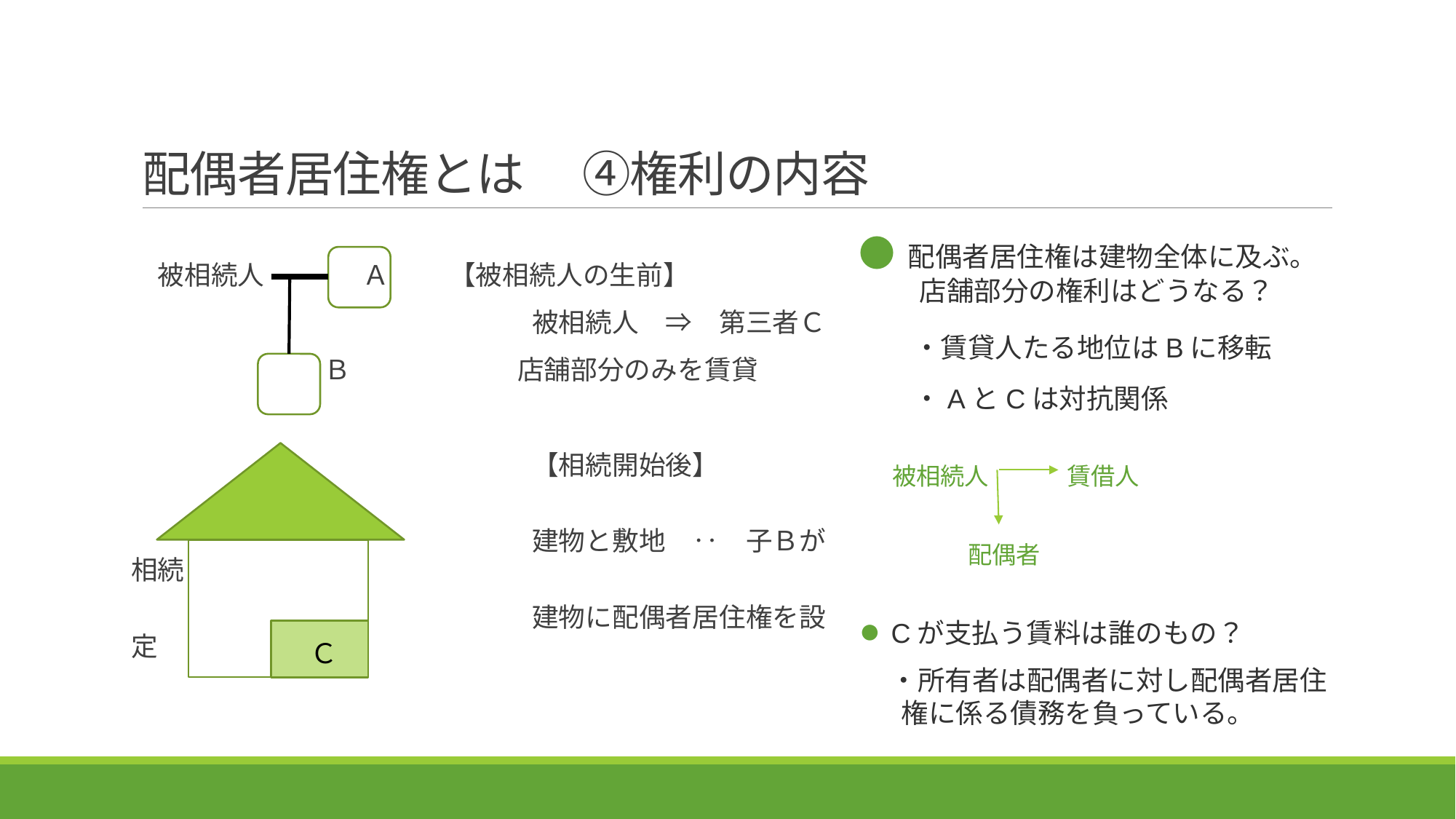

# 配偶者居住権とは　 ④権利の内容
● 配偶者居住権は建物全体に及ぶ。
　 　店舗部分の権利はどうなる？
　　・賃貸人たる地位はBに移転
　　・AとCは対抗関係
   被相続人　　　 賃借人
　　　配偶者
● Cが支払う賃料は誰のもの？
・所有者は配偶者に対し配偶者居住権に係る債務を負っている。

　被相続人　　　   Ａ　 　【被相続人の生前】
　　　　　　　　　　　　　　　被相続人　⇒　第三者Ｃ
　　 　　　　　Ｂ　　　　　　 店舗部分のみを賃貸

　　　　　　　　　　　　　　　【相続開始後】
　　　　　　　　　　　　　　　建物と敷地　‥　子Ｂが相続
　　　　　　　　　　　　　　　建物に配偶者居住権を設定

Ｃ